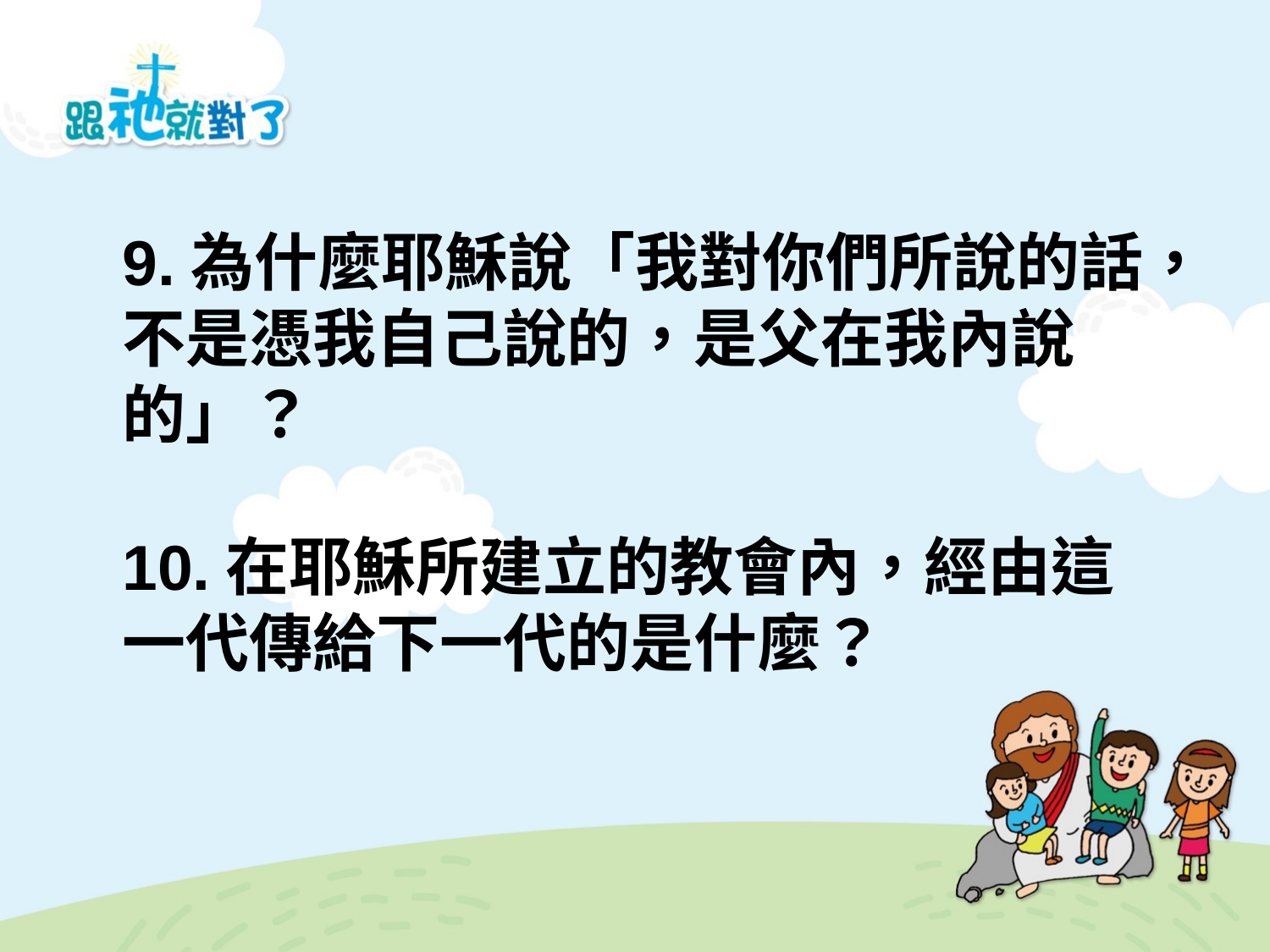

9.為什麼耶穌說「我對你們所說的話，不是憑我自己說的，是父在我內說的」？

10.在耶穌所建立的教會內，經由這一代傳給下一代的是什麼？